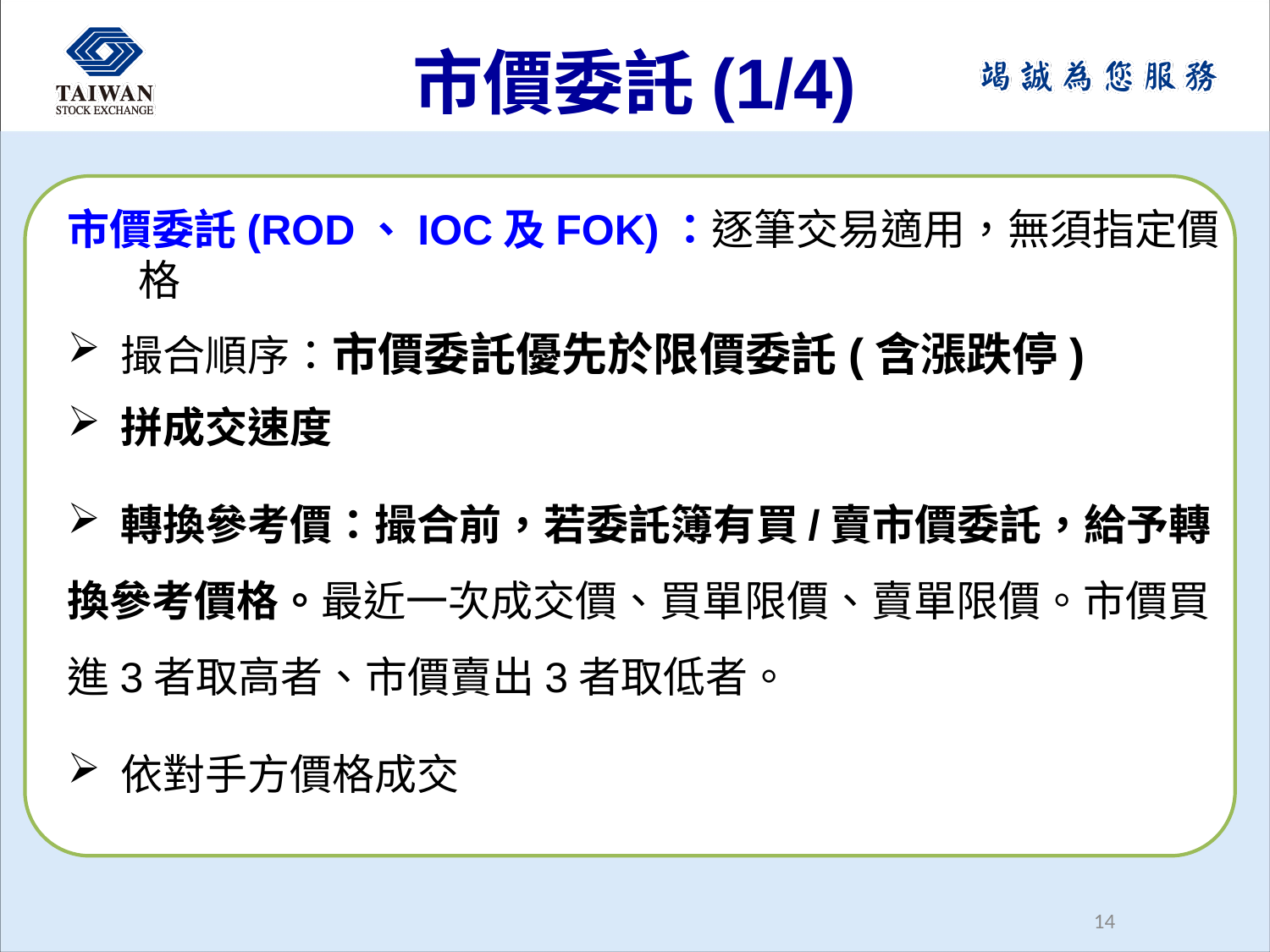

# 市價委託(1/4)

市價委託(ROD、IOC及FOK)：逐筆交易適用，無須指定價格
 撮合順序：市價委託優先於限價委託(含漲跌停)
 拼成交速度
 轉換參考價：撮合前，若委託簿有買/賣市價委託，給予轉換參考價格。最近一次成交價、買單限價、賣單限價。市價買進3者取高者、市價賣出3者取低者。
 依對手方價格成交

14